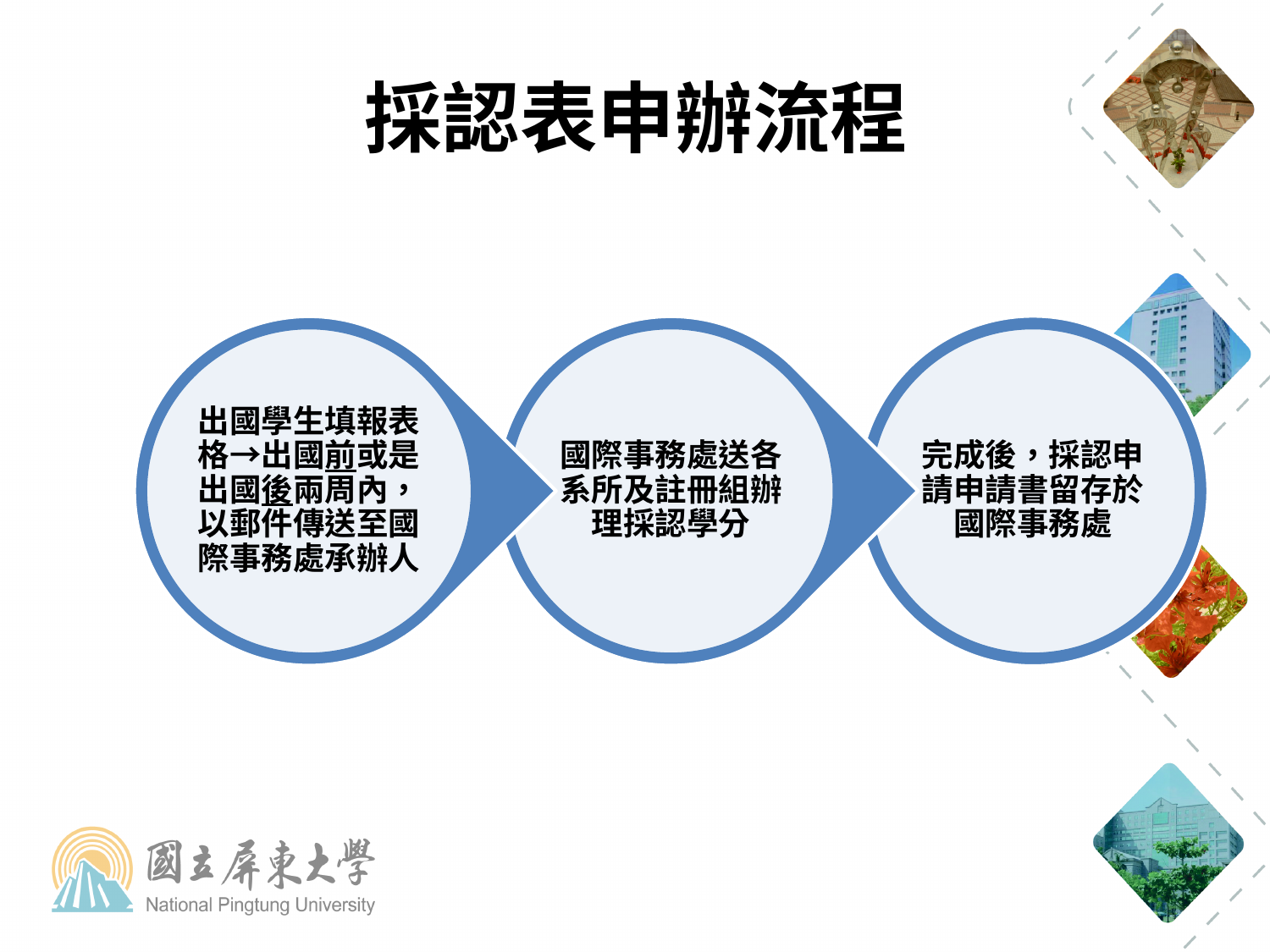

# 採認表申辦流程
完成後，採認申請申請書留存於國際事務處
國際事務處送各系所及註冊組辦理採認學分
出國學生填報表格→出國前或是出國後兩周內，以郵件傳送至國際事務處承辦人